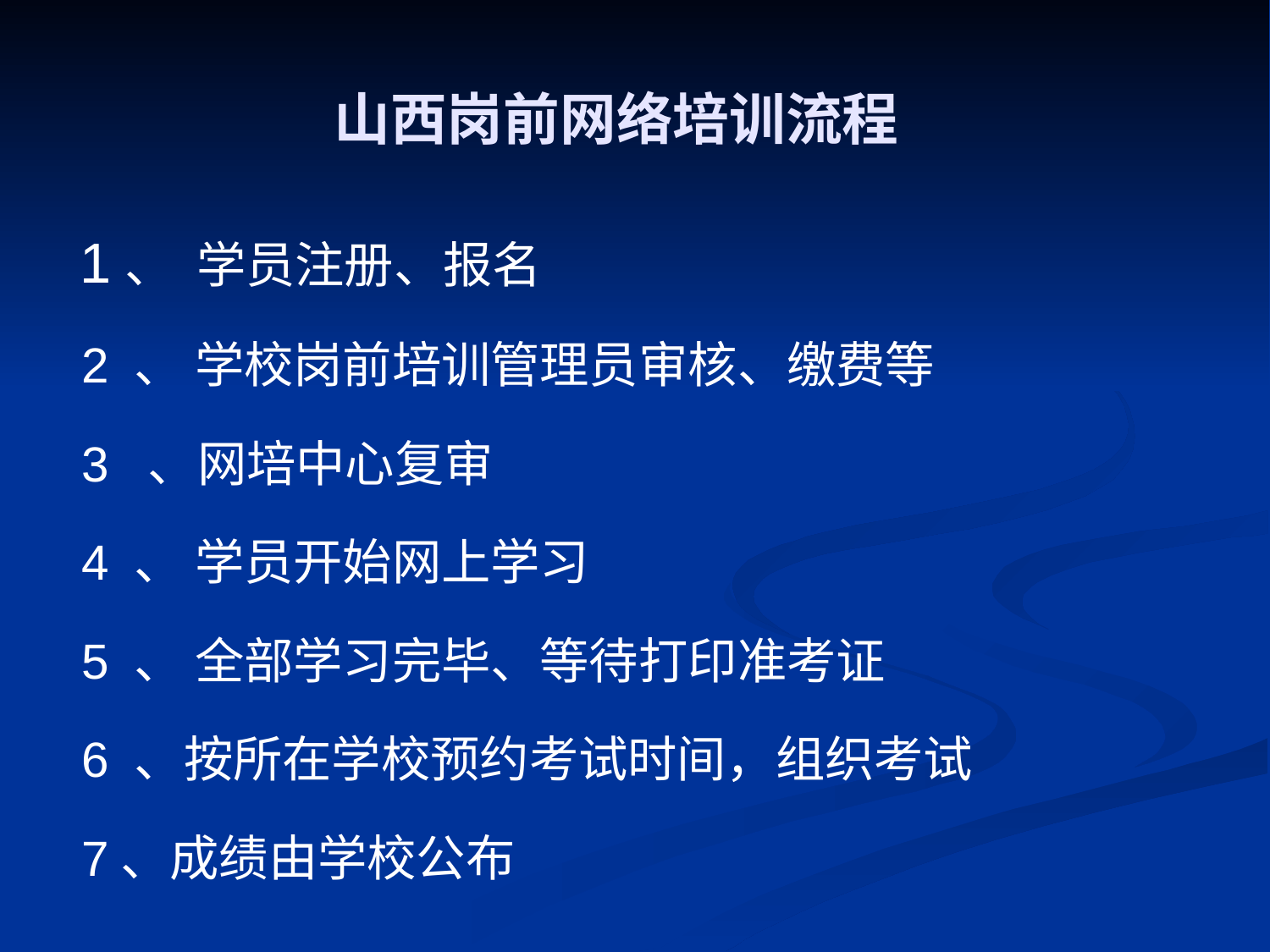

# 山西岗前网络培训流程
 1、  学员注册、报名
 2 、 学校岗前培训管理员审核、缴费等
 3  、网培中心复审
 4 、 学员开始网上学习
 5 、 全部学习完毕、等待打印准考证
 6 、按所在学校预约考试时间，组织考试
 7、成绩由学校公布